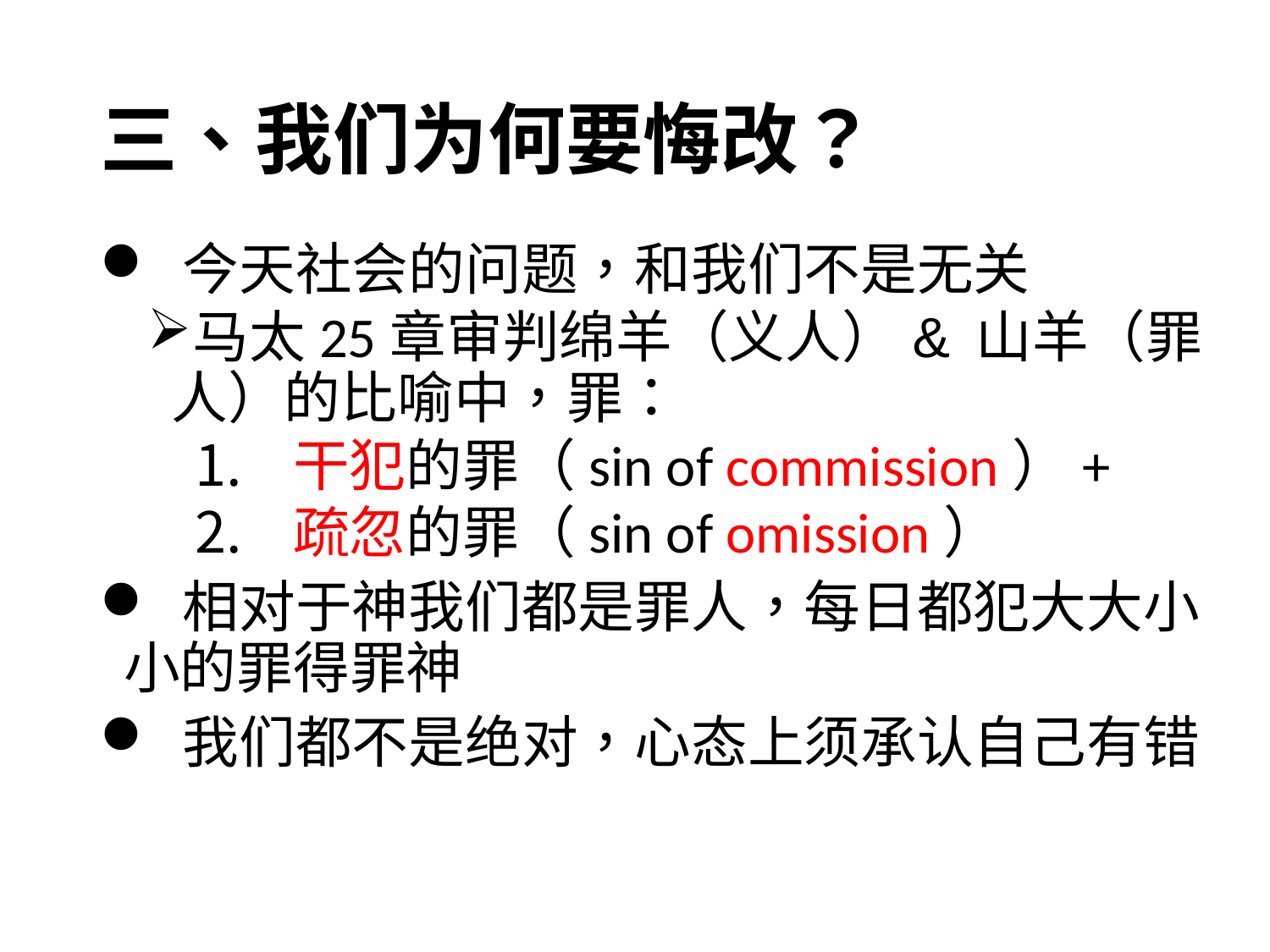

# 三、我们为何要悔改？
 今天社会的问题，和我们不是无关
马太25章审判绵羊（义人）& 山羊（罪人）的比喻中，罪：
 干犯的罪（sin of commission）+
 疏忽的罪（sin of omission）
 相对于神我们都是罪人，每日都犯大大小小的罪得罪神
 我们都不是绝对，心态上须承认自己有错